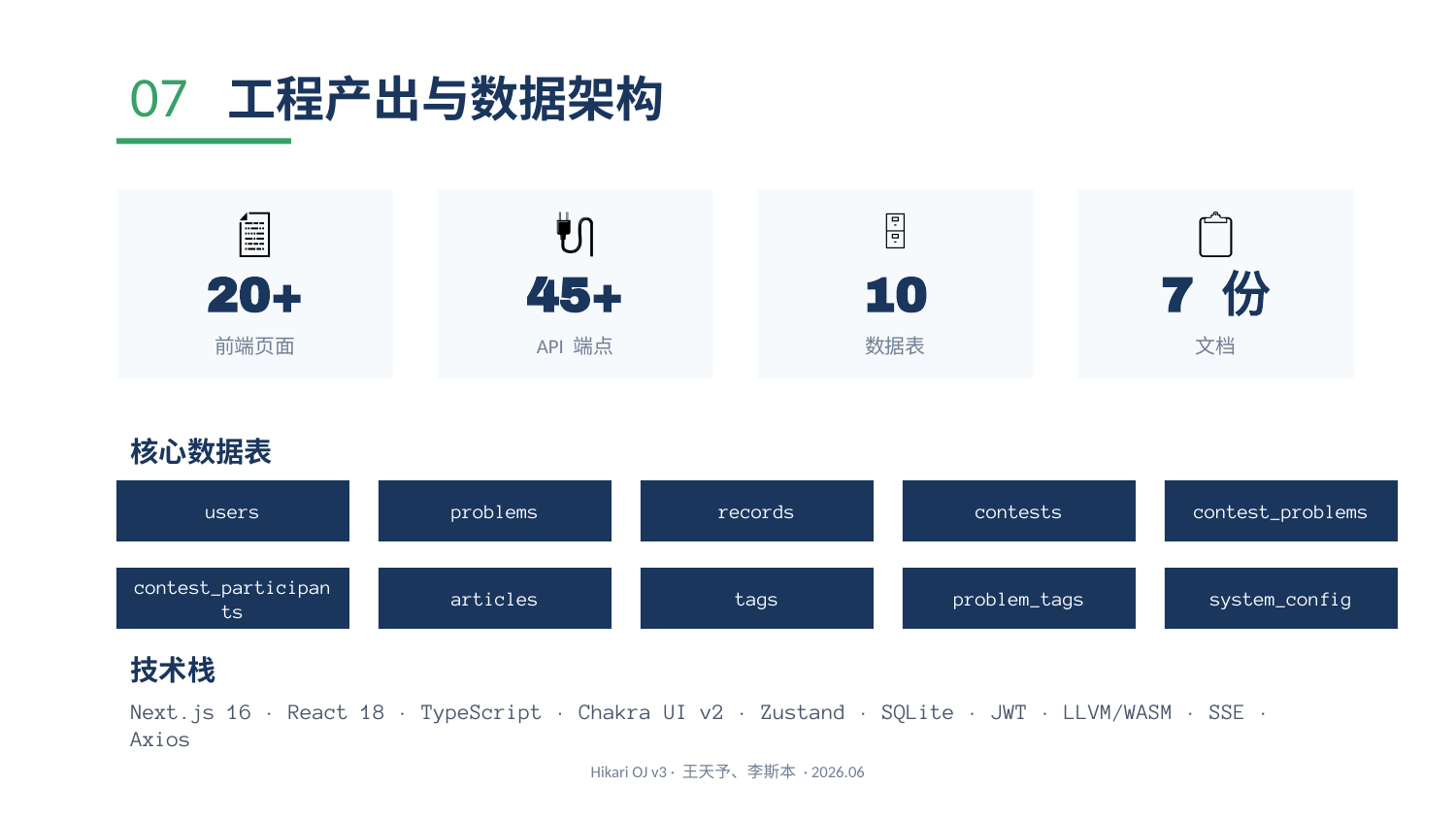

07  工程产出与数据架构

📄
🔌
🗄️
📋
20+
45+
10
7 份
前端页面
API 端点
数据表
文档
核心数据表

users

problems

records

contests

contest_problems

contest_participants

articles

tags

problem_tags

system_config
技术栈
Next.js 16 · React 18 · TypeScript · Chakra UI v2 · Zustand · SQLite · JWT · LLVM/WASM · SSE · Axios
Hikari OJ v3 · 王天予、李斯本 · 2026.06